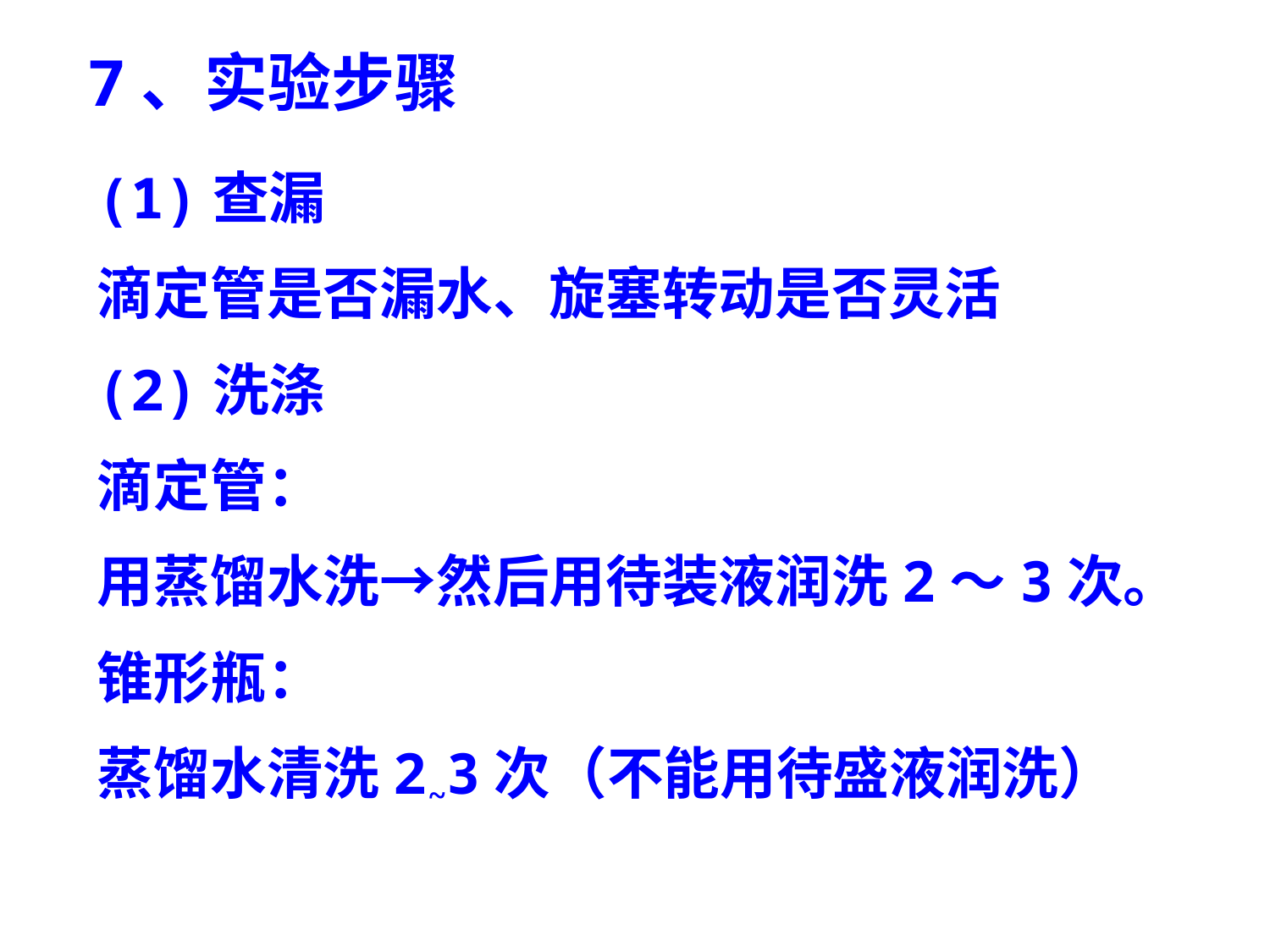

7、实验步骤
(1)查漏
滴定管是否漏水、旋塞转动是否灵活
(2)洗涤
滴定管：
用蒸馏水洗→然后用待装液润洗2～3次。
锥形瓶：
蒸馏水清洗2~3次（不能用待盛液润洗）